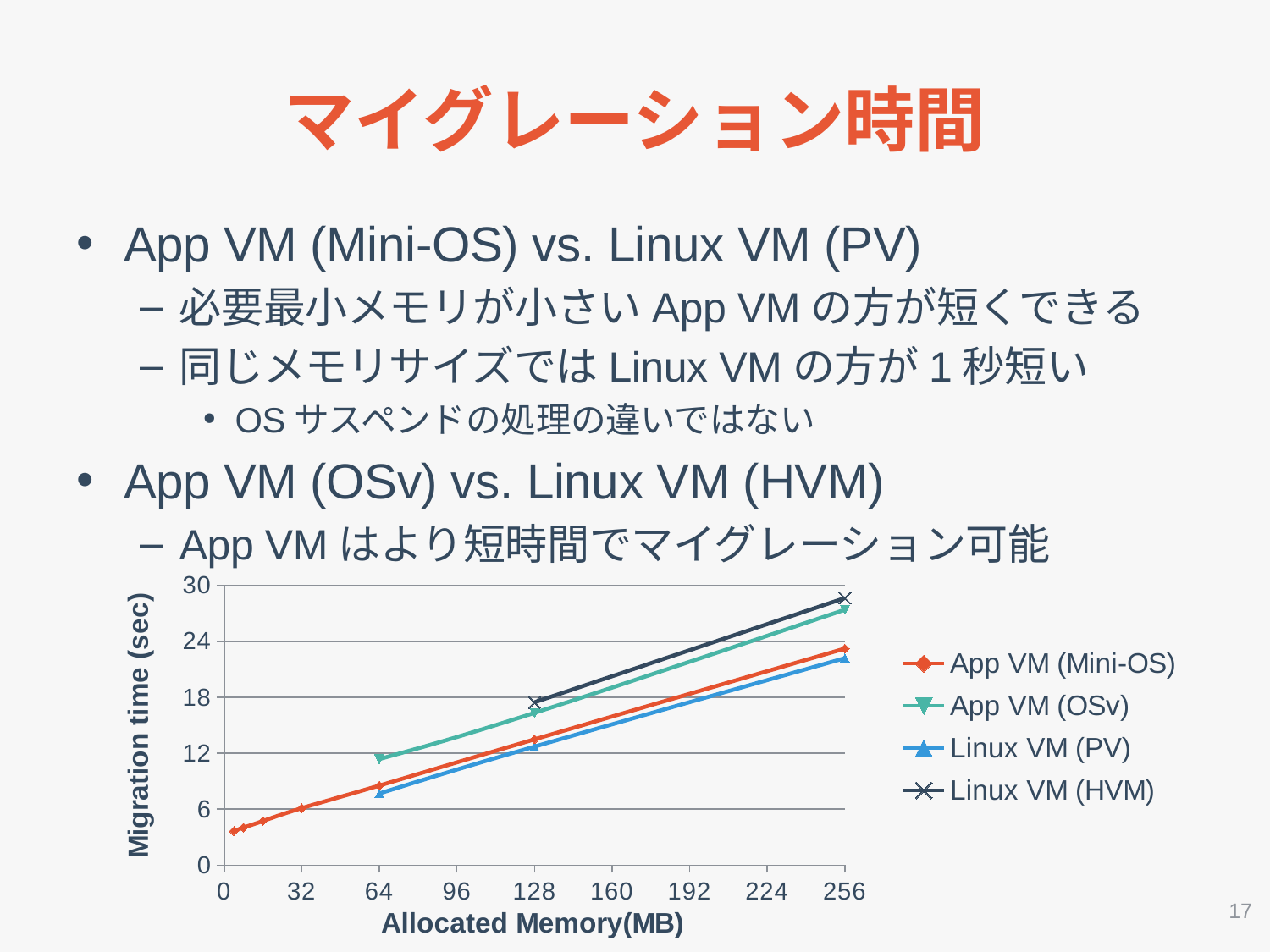

# マイグレーション時間
App VM (Mini-OS) vs. Linux VM (PV)
必要最小メモリが小さいApp VMの方が短くできる
同じメモリサイズではLinux VMの方が1秒短い
OSサスペンドの処理の違いではない
App VM (OSv) vs. Linux VM (HVM)
App VMはより短時間でマイグレーション可能

### Chart

| Category | App VM (Mini-OS) | App VM (OSv) | Linux VM (PV) | Linux VM (HVM) |
|---|---|---|---|---|
17